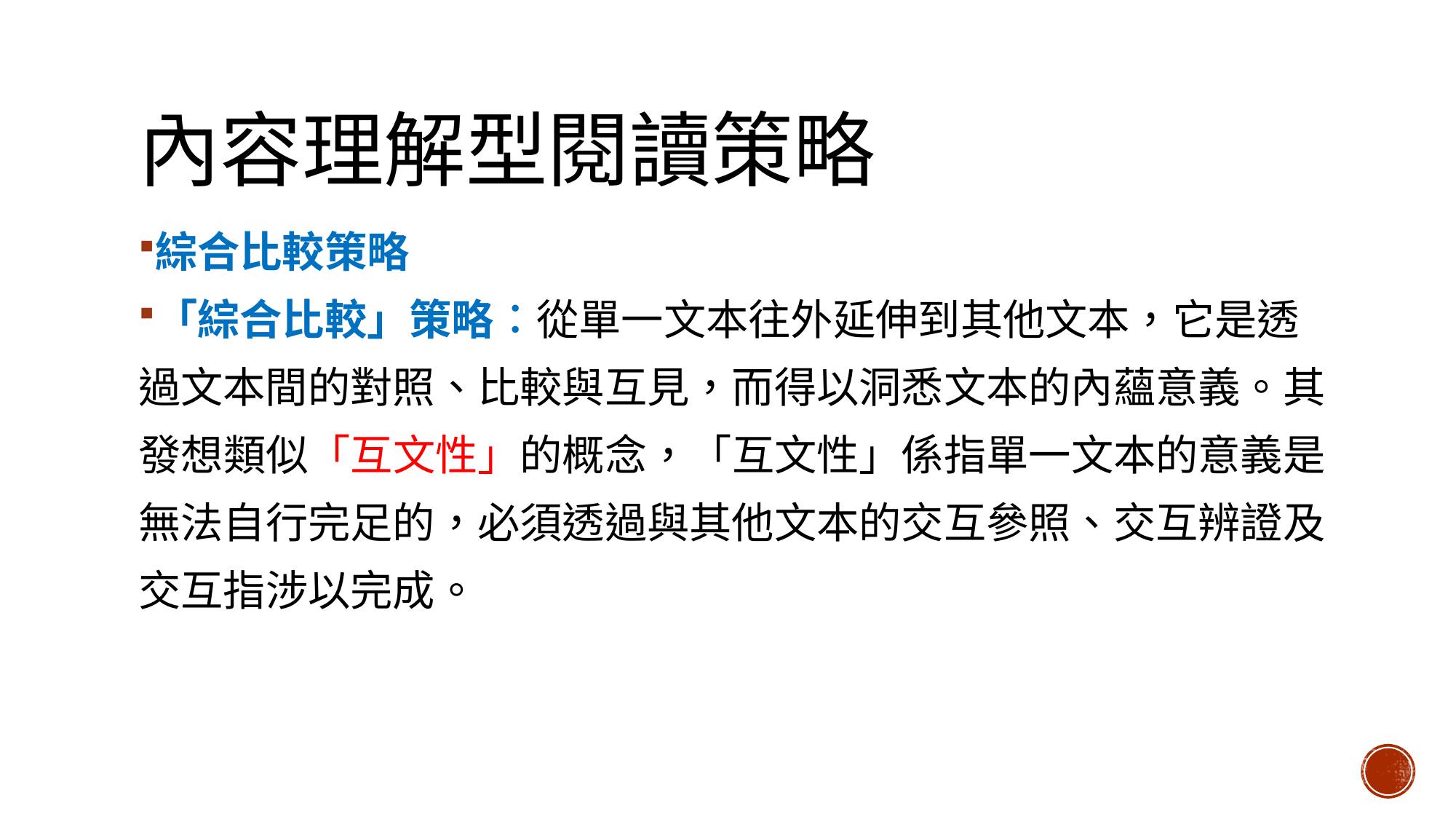

# 內容理解型閱讀策略
綜合比較策略
「綜合比較」策略︰從單一文本往外延伸到其他文本，它是透過文本間的對照、比較與互見，而得以洞悉文本的內蘊意義。其發想類似「互文性」的概念，「互文性」係指單一文本的意義是無法自行完足的，必須透過與其他文本的交互參照、交互辨證及交互指涉以完成。